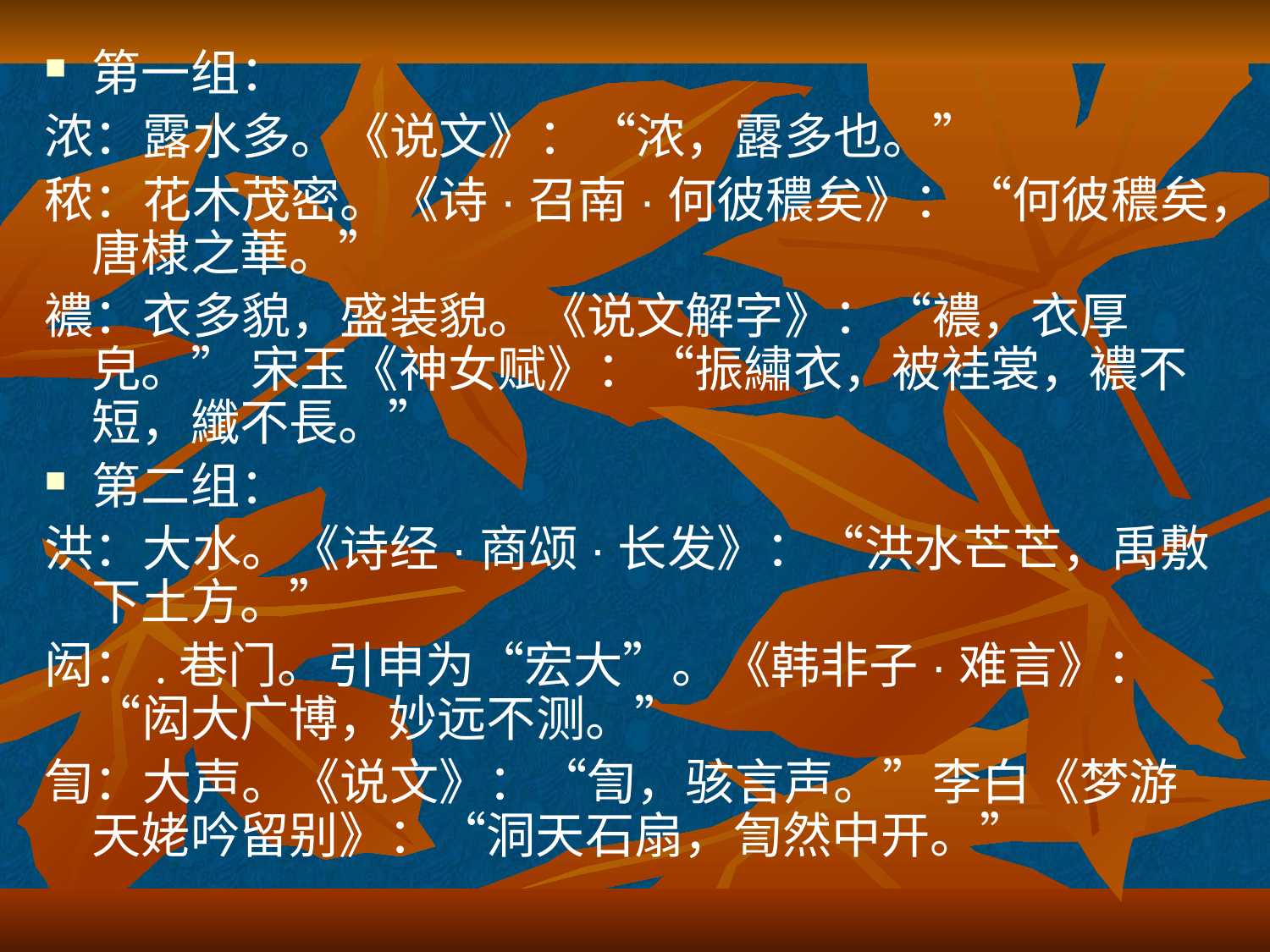

第一组：
浓：露水多。《说文》：“浓，露多也。”
秾：花木茂密。《诗·召南·何彼穠矣》：“何彼穠矣，唐棣之華。”
襛：衣多貌，盛装貌。《说文解字》：“襛，衣厚皃。” 宋玉《神女赋》：“振繡衣，被袿裳，襛不短，纖不長。”
第二组：
洪：大水。《诗经·商颂·长发》：“洪水芒芒，禹敷下土方。”
闳：.巷门。引申为“宏大”。《韩非子·难言》：“闳大广博，妙远不测。”
訇：大声。《说文》：“訇，骇言声。”李白《梦游天姥吟留别》：“洞天石扇，訇然中开。”